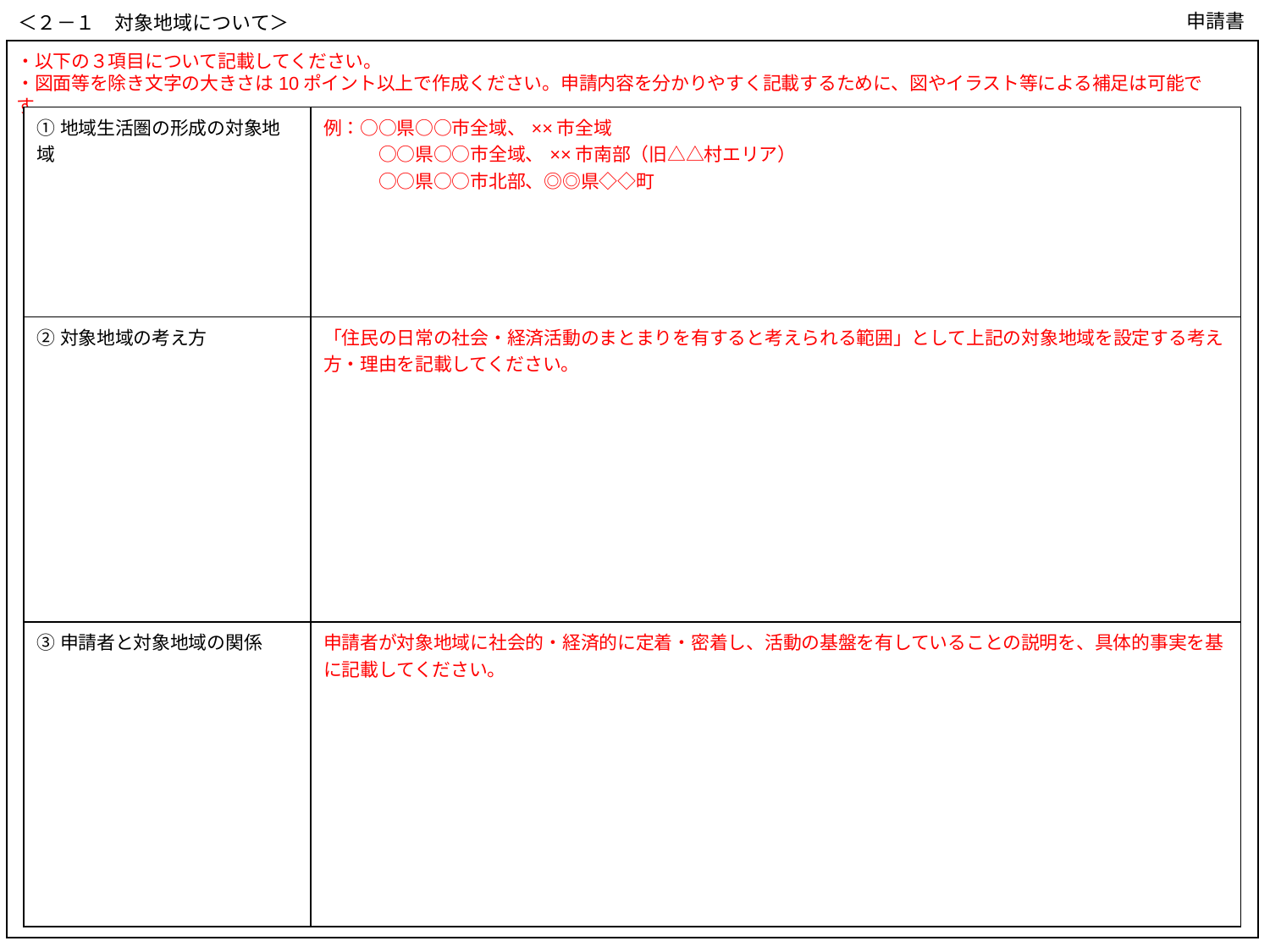

申請書
＜２－１　対象地域について＞

・以下の３項目について記載してください。
・図面等を除き文字の大きさは10ポイント以上で作成ください。申請内容を分かりやすく記載するために、図やイラスト等による補足は可能です。
| ➀地域生活圏の形成の対象地域 | 例：○○県○○市全域、××市全域 　　　○○県○○市全域、××市南部（旧△△村エリア） 　　　○○県○○市北部、◎◎県◇◇町 |
| --- | --- |
| ②対象地域の考え方 | 「住民の日常の社会・経済活動のまとまりを有すると考えられる範囲」として上記の対象地域を設定する考え方・理由を記載してください。 |
| ③申請者と対象地域の関係 | 申請者が対象地域に社会的・経済的に定着・密着し、活動の基盤を有していることの説明を、具体的事実を基に記載してください。 |